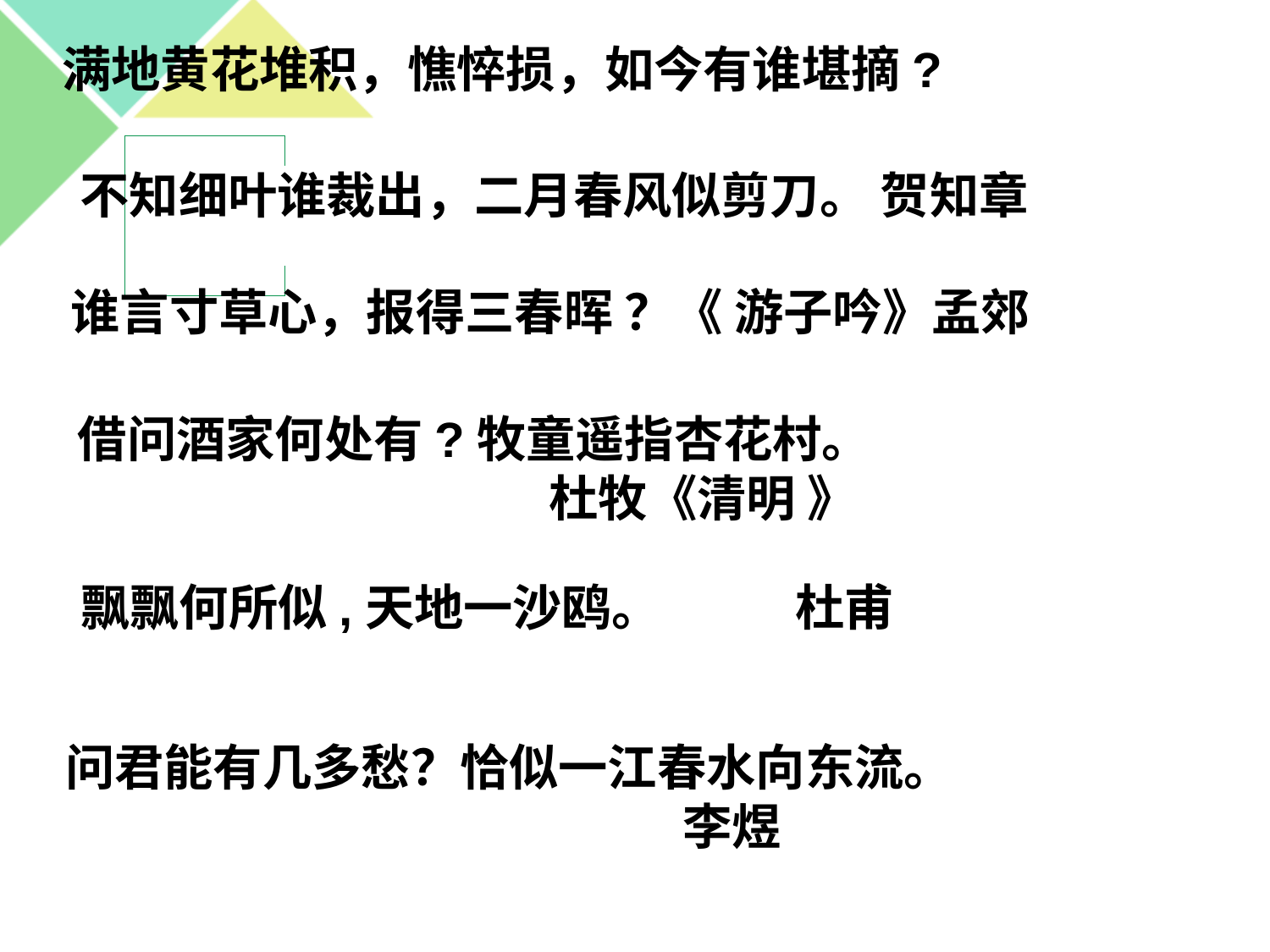

满地黄花堆积，憔悴损，如今有谁堪摘?
不知细叶谁裁出，二月春风似剪刀。 贺知章
谁言寸草心，报得三春晖 ？《 游子吟》孟郊
 借问酒家何处有?牧童遥指杏花村。
                                           杜牧《清明 》
飘飘何所似,天地一沙鸥。            杜甫
问君能有几多愁？恰似一江春水向东流。
                                                      李煜